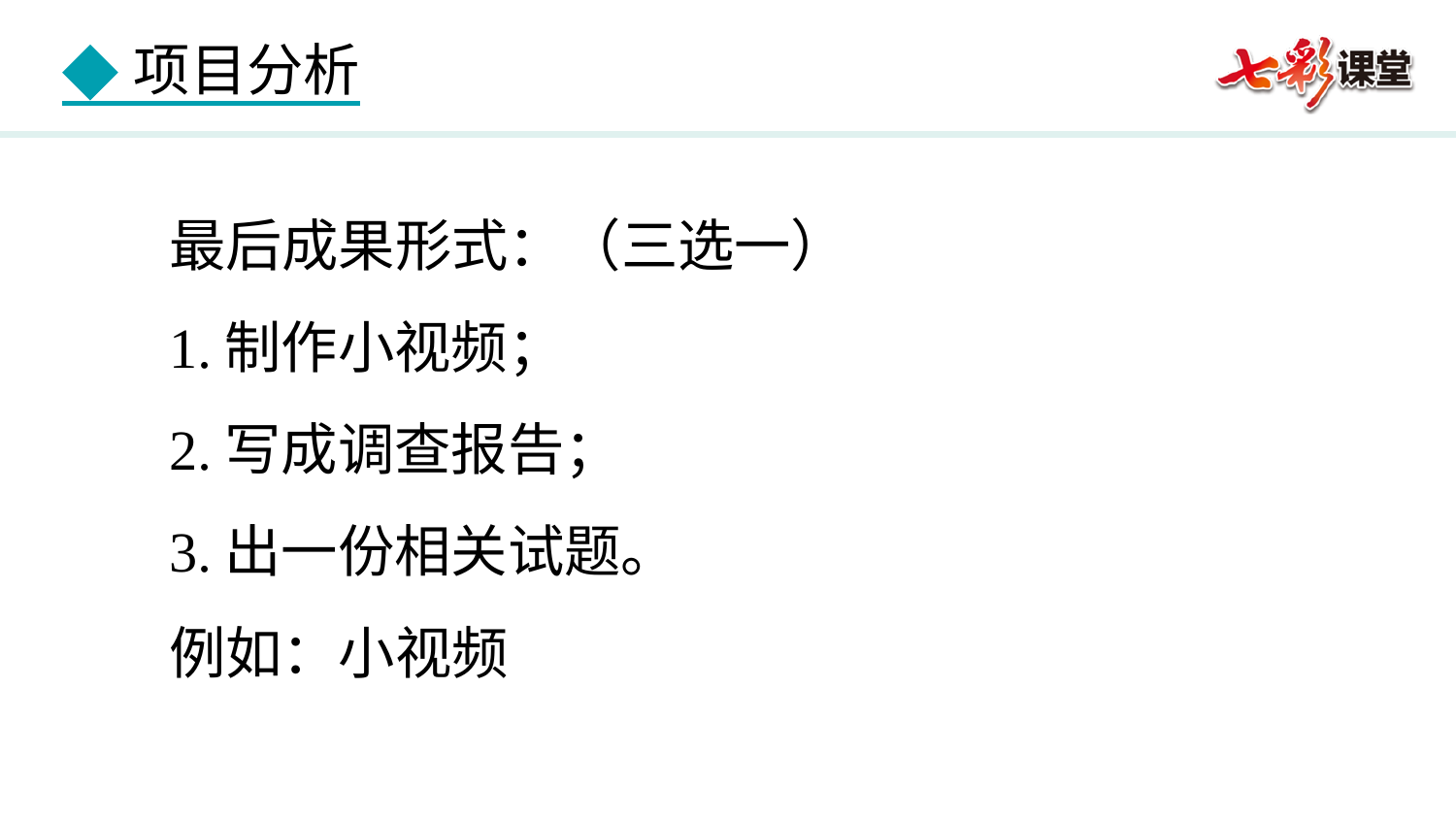

最后成果形式：（三选一）
1.制作小视频；
2.写成调查报告；
3.出一份相关试题。
例如：小视频